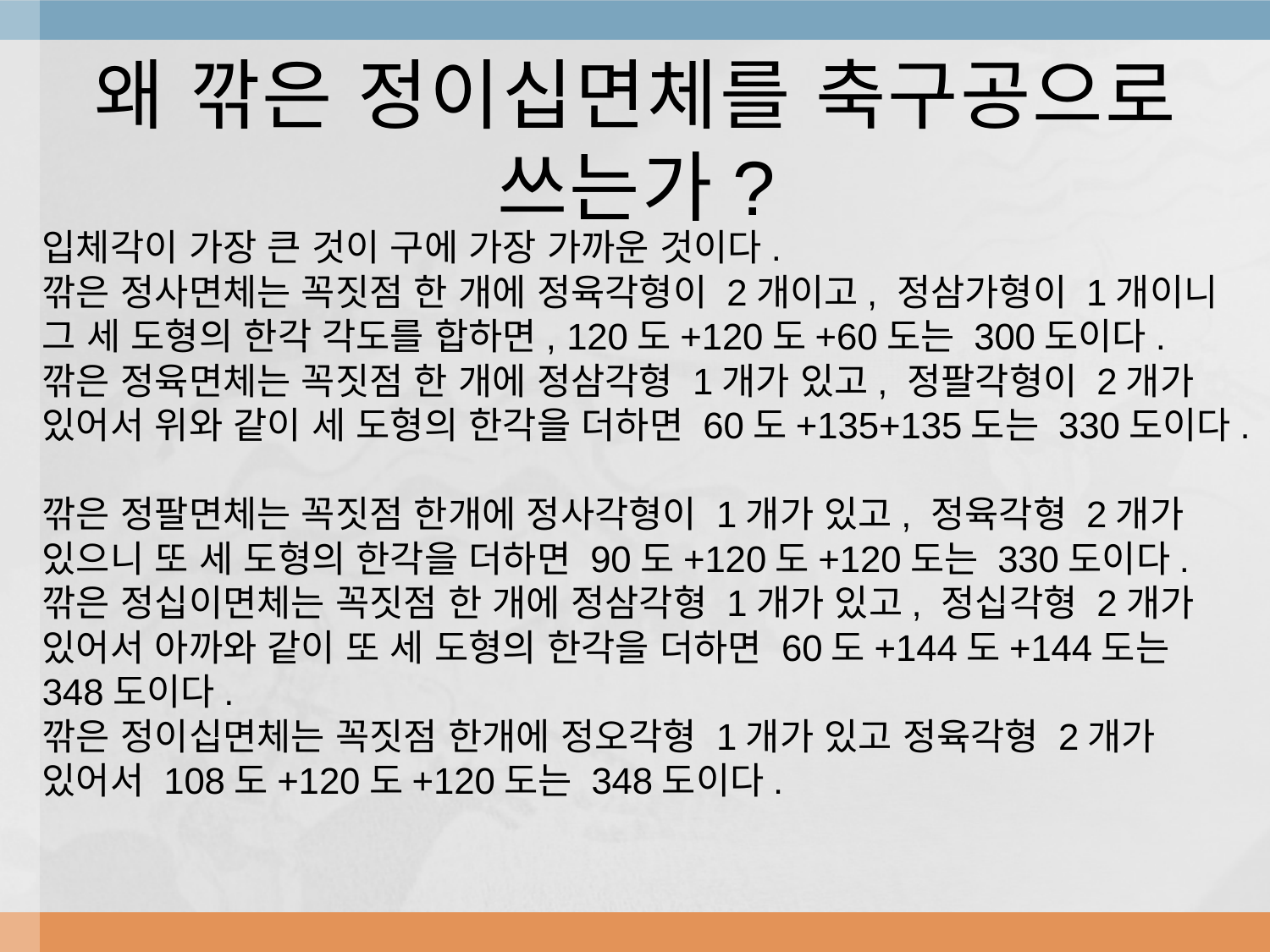

# 왜 깎은 정이십면체를 축구공으로 쓰는가?
입체각이 가장 큰 것이 구에 가장 가까운 것이다.
깎은 정사면체는 꼭짓점 한 개에 정육각형이 2개이고, 정삼가형이 1개이니 그 세 도형의 한각 각도를 합하면, 120도+120도+60도는 300도이다.
깎은 정육면체는 꼭짓점 한 개에 정삼각형 1개가 있고, 정팔각형이 2개가 있어서 위와 같이 세 도형의 한각을 더하면 60도+135+135도는 330도이다.

깎은 정팔면체는 꼭짓점 한개에 정사각형이 1개가 있고, 정육각형 2개가 있으니 또 세 도형의 한각을 더하면 90도+120도+120도는 330도이다.
깎은 정십이면체는 꼭짓점 한 개에 정삼각형 1개가 있고, 정십각형 2개가 있어서 아까와 같이 또 세 도형의 한각을 더하면 60도+144도+144도는 348도이다.
깎은 정이십면체는 꼭짓점 한개에 정오각형 1개가 있고 정육각형 2개가 있어서 108도+120도+120도는 348도이다.